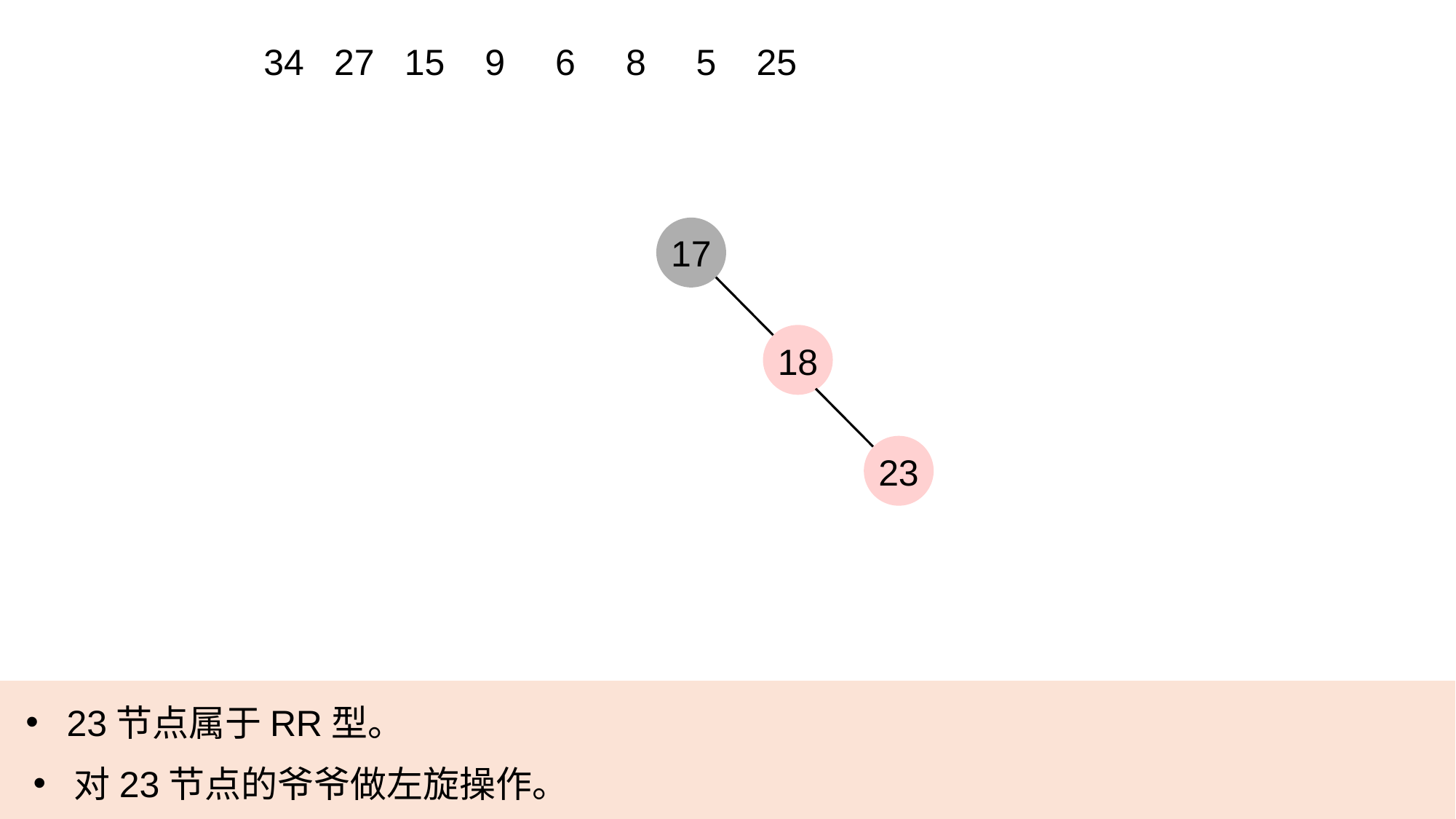

34
27
15
9
6
8
5
25

17

18

23

23节点属于RR型。
对23节点的爷爷做左旋操作。